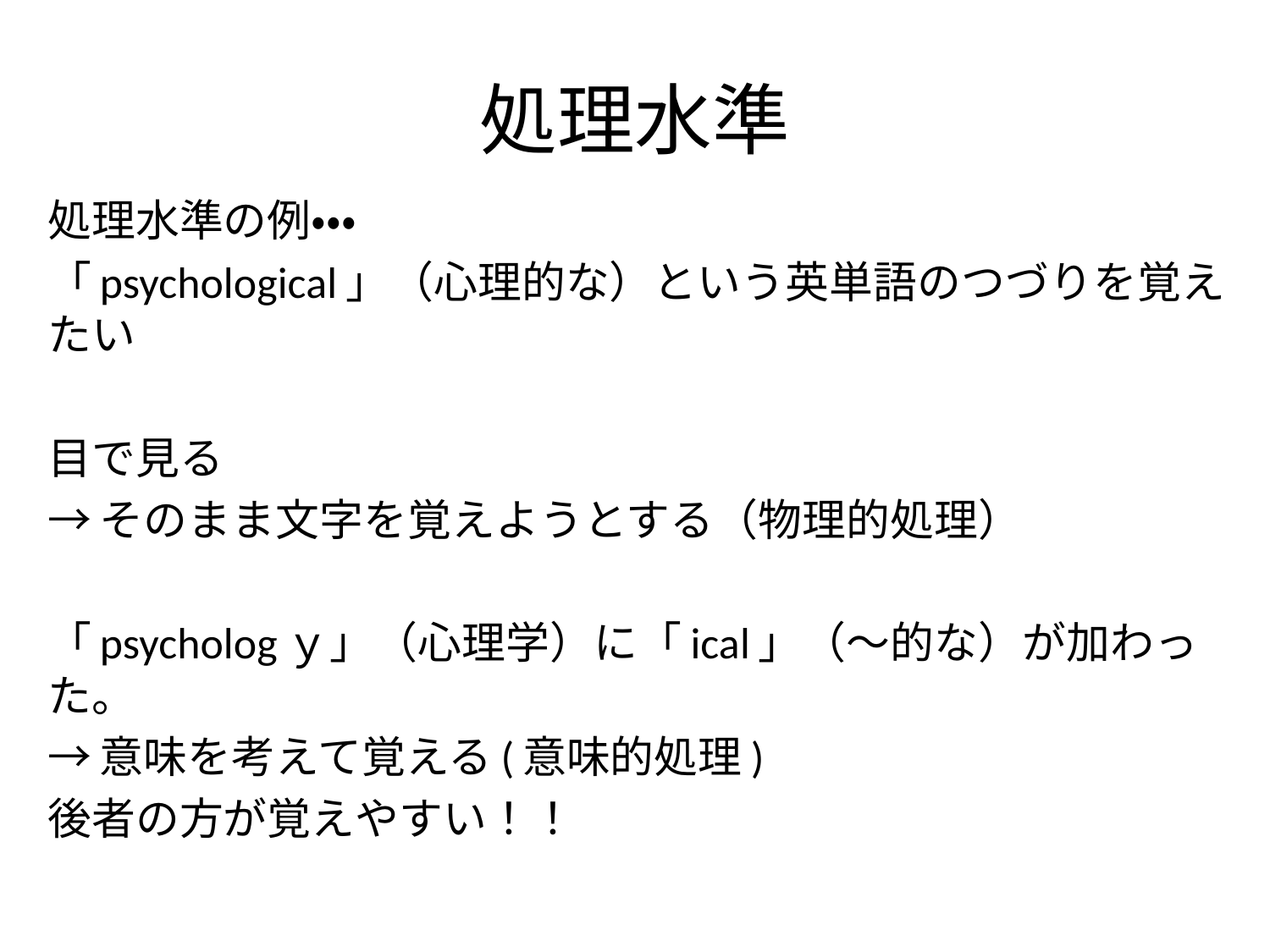

# 処理水準
処理水準の例・・・
「psychological」（心理的な）という英単語のつづりを覚えたい

目で見る
→そのまま文字を覚えようとする（物理的処理）

「psychologｙ」（心理学）に「ical」（～的な）が加わった。
→意味を考えて覚える(意味的処理)
後者の方が覚えやすい！！